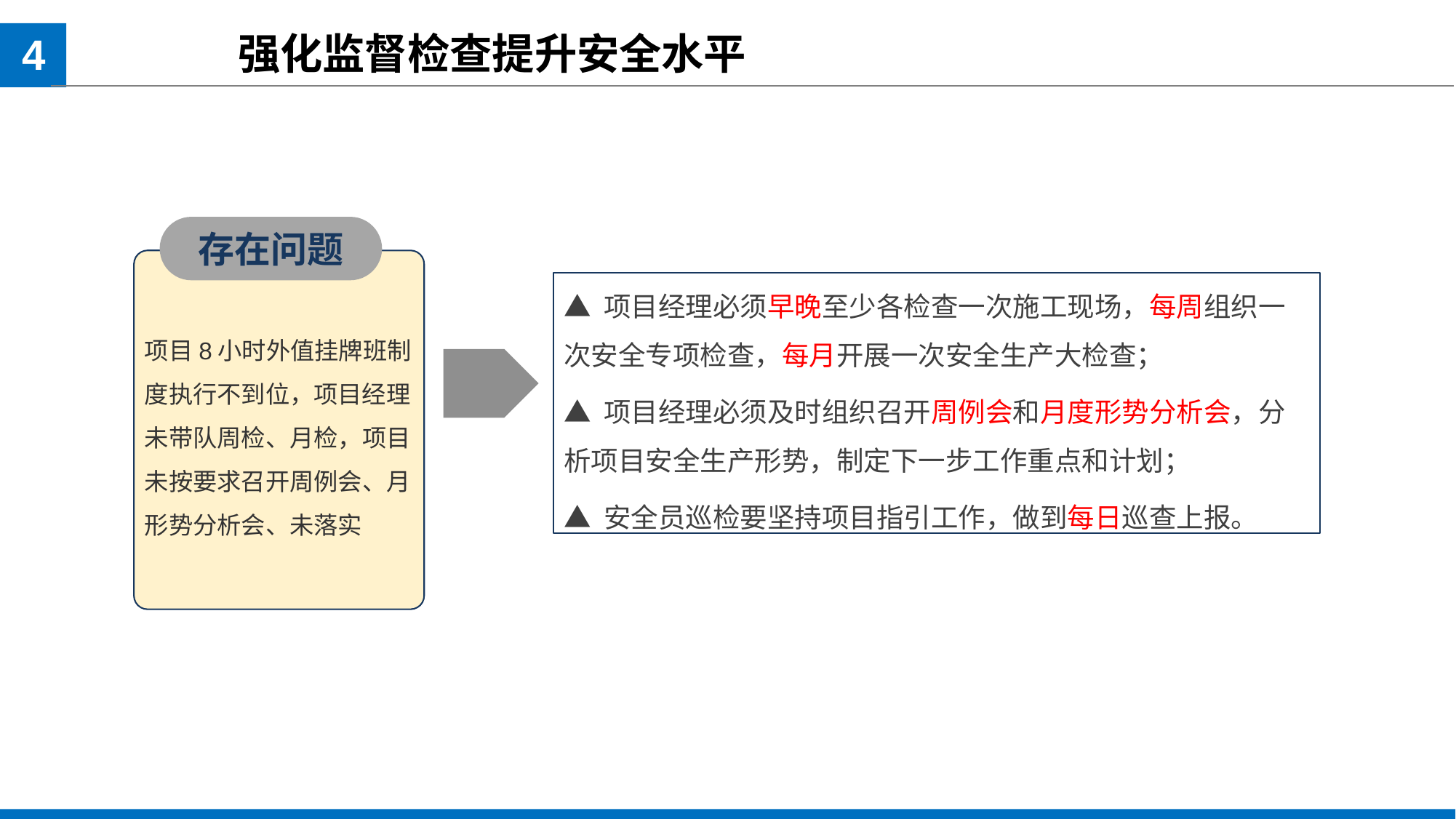

强化监督检查提升安全水平
4
存在问题

▲ 项目经理必须早晚至少各检查一次施工现场，每周组织一次安全专项检查，每月开展一次安全生产大检查；
▲ 项目经理必须及时组织召开周例会和月度形势分析会，分析项目安全生产形势，制定下一步工作重点和计划；
▲ 安全员巡检要坚持项目指引工作，做到每日巡查上报。
项目8小时外值挂牌班制度执行不到位，项目经理未带队周检、月检，项目未按要求召开周例会、月形势分析会、未落实